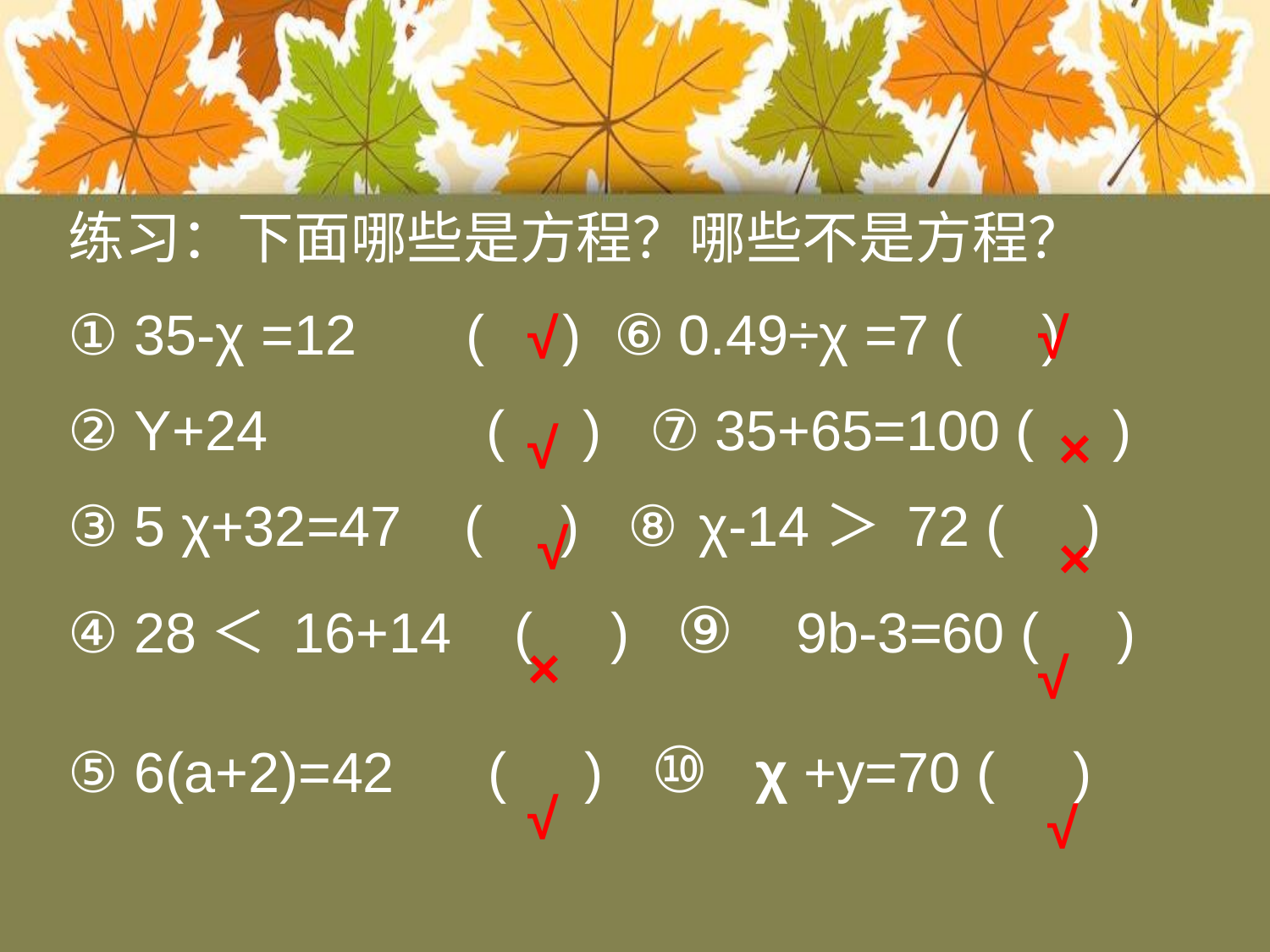

练习：下面哪些是方程？哪些不是方程？
① 35-χ =12       (     )  ⑥ 0.49÷χ =7 (     )
② Y+24              (     )   ⑦ 35+65=100 (     )
③ 5 χ+32=47    (     )   ⑧ χ-14＞ 72 (     )
④ 28＜ 16+14    (     )   ⑨    9b-3=60 (     )
⑤ 6(a+2)=42      (     )  ⑩  χ +y=70 (     )
√
√
√
×
√
×
×
√
√
√